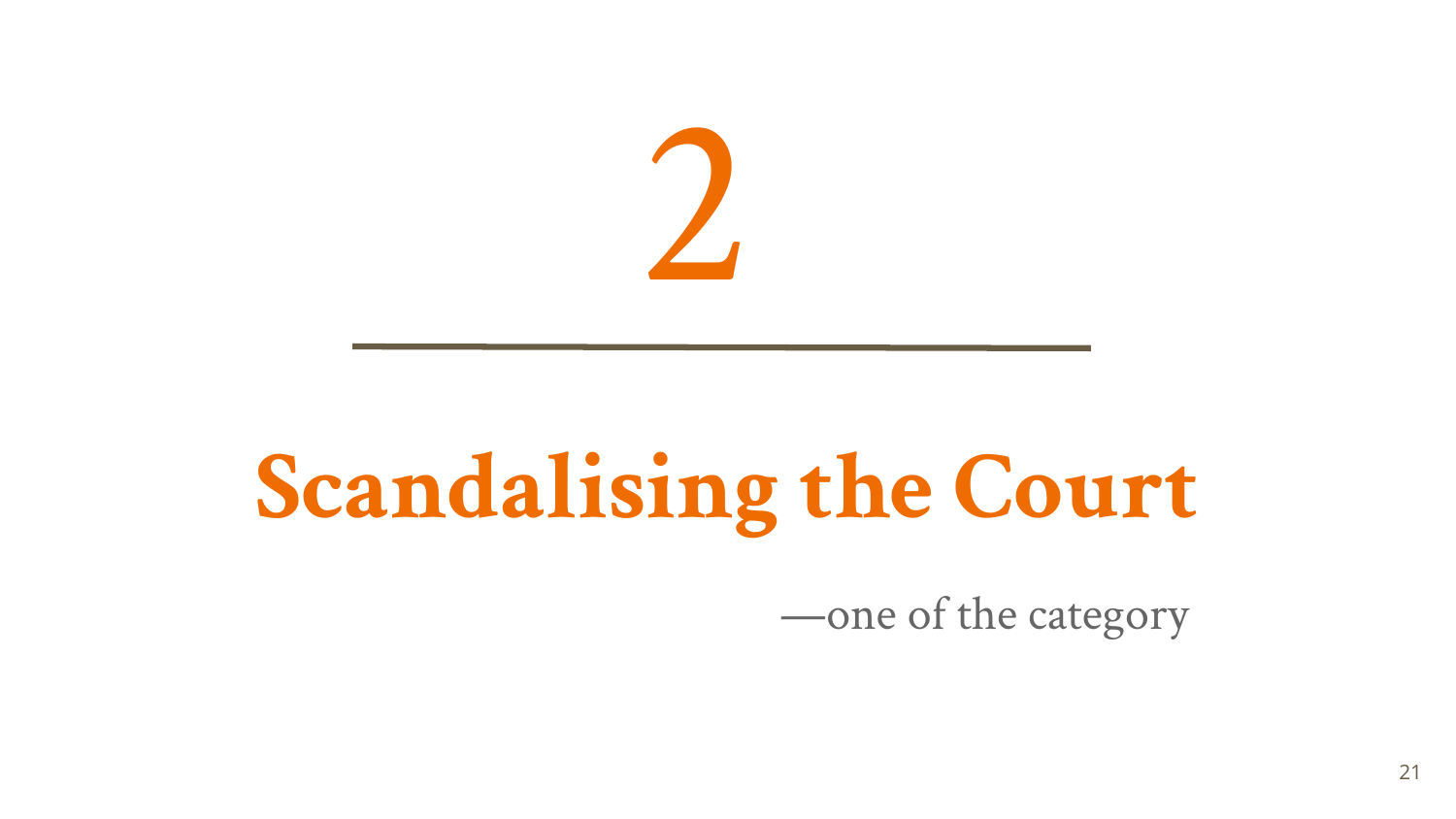

2
Scandalising the Court
—one of the category
21
阻礙/干預司法程序
    b. 影響公正裁決
阻礙/干預司法程序
c. 違反法庭命令